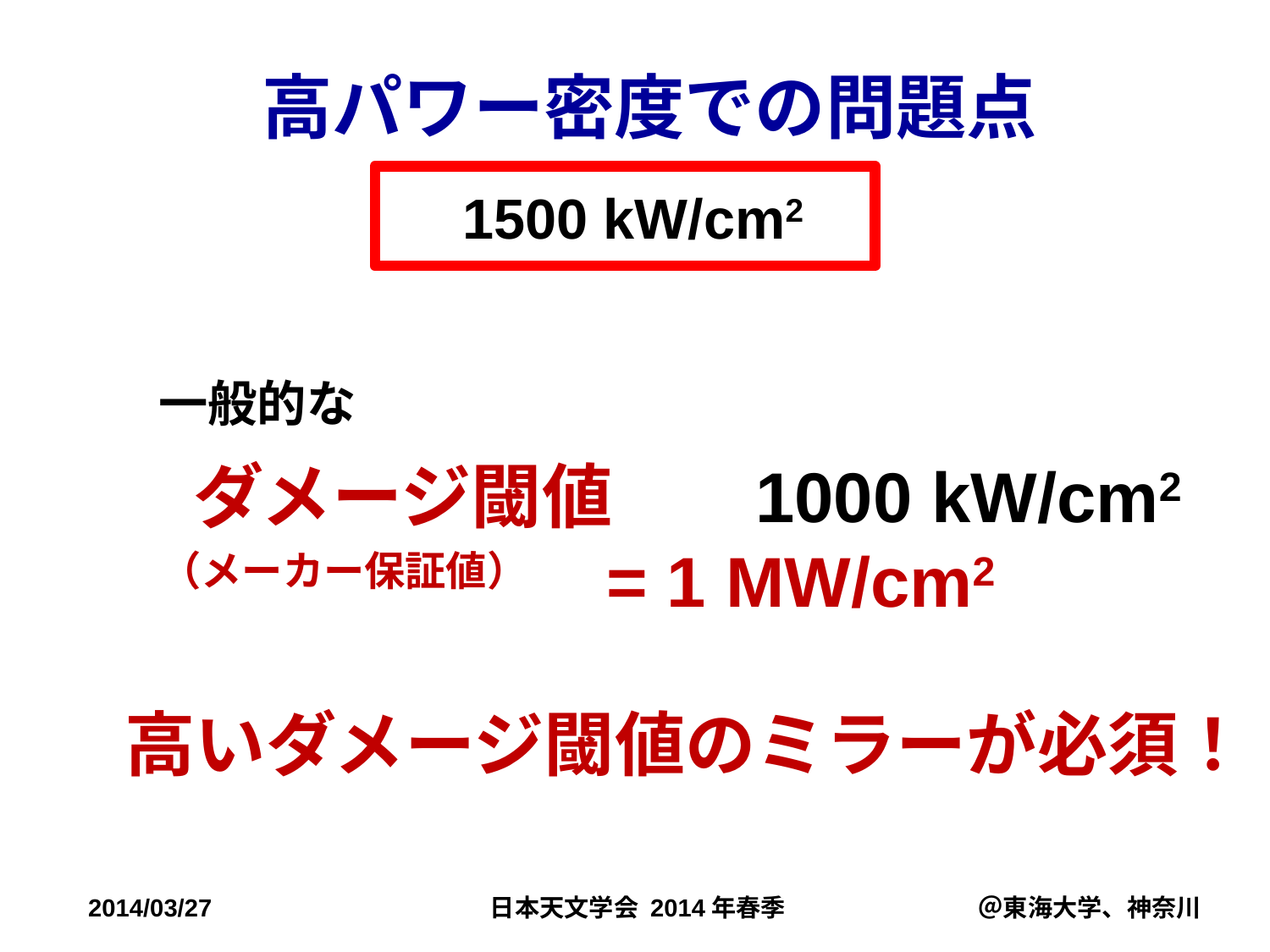

高パワー密度での問題点

1500 kW/cm2
一般的な
 ダメージ閾値	　1000 kW/cm2
（メーカー保証値）	   = 1 MW/cm2
高いダメージ閾値のミラーが必須！
2014/03/27
日本天文学会 2014年春季
＠東海大学、神奈川